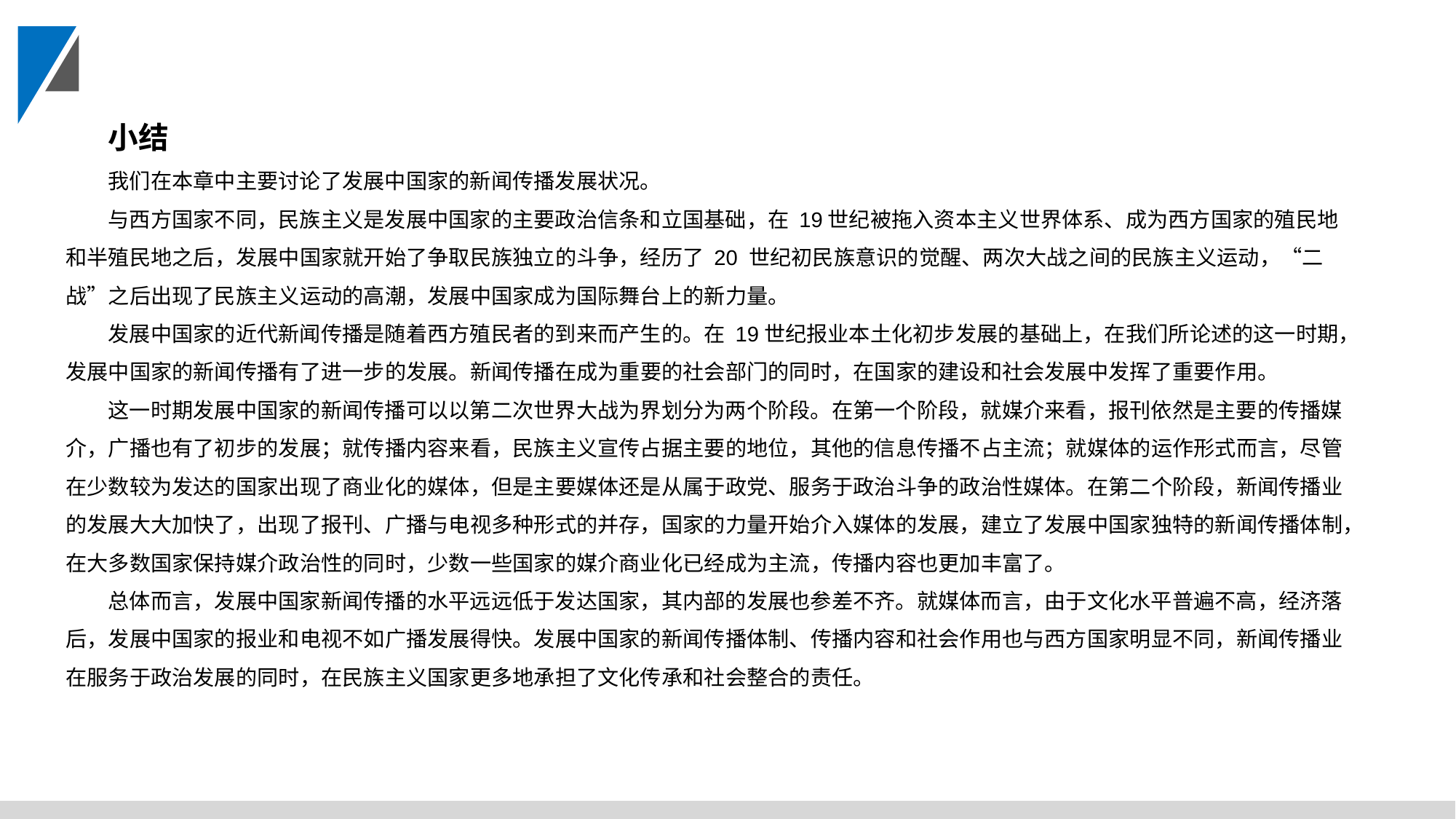

小结
我们在本章中主要讨论了发展中国家的新闻传播发展状况。
与西方国家不同，民族主义是发展中国家的主要政治信条和立国基础，在 19世纪被拖入资本主义世界体系、成为西方国家的殖民地和半殖民地之后，发展中国家就开始了争取民族独立的斗争，经历了 20 世纪初民族意识的觉醒、两次大战之间的民族主义运动，“二战”之后出现了民族主义运动的高潮，发展中国家成为国际舞台上的新力量。
发展中国家的近代新闻传播是随着西方殖民者的到来而产生的。在 19世纪报业本土化初步发展的基础上，在我们所论述的这一时期，发展中国家的新闻传播有了进一步的发展。新闻传播在成为重要的社会部门的同时，在国家的建设和社会发展中发挥了重要作用。
这一时期发展中国家的新闻传播可以以第二次世界大战为界划分为两个阶段。在第一个阶段，就媒介来看，报刊依然是主要的传播媒介，广播也有了初步的发展；就传播内容来看，民族主义宣传占据主要的地位，其他的信息传播不占主流；就媒体的运作形式而言，尽管在少数较为发达的国家出现了商业化的媒体，但是主要媒体还是从属于政党、服务于政治斗争的政治性媒体。在第二个阶段，新闻传播业的发展大大加快了，出现了报刊、广播与电视多种形式的并存，国家的力量开始介入媒体的发展，建立了发展中国家独特的新闻传播体制，在大多数国家保持媒介政治性的同时，少数一些国家的媒介商业化已经成为主流，传播内容也更加丰富了。
总体而言，发展中国家新闻传播的水平远远低于发达国家，其内部的发展也参差不齐。就媒体而言，由于文化水平普遍不高，经济落后，发展中国家的报业和电视不如广播发展得快。发展中国家的新闻传播体制、传播内容和社会作用也与西方国家明显不同，新闻传播业在服务于政治发展的同时，在民族主义国家更多地承担了文化传承和社会整合的责任。